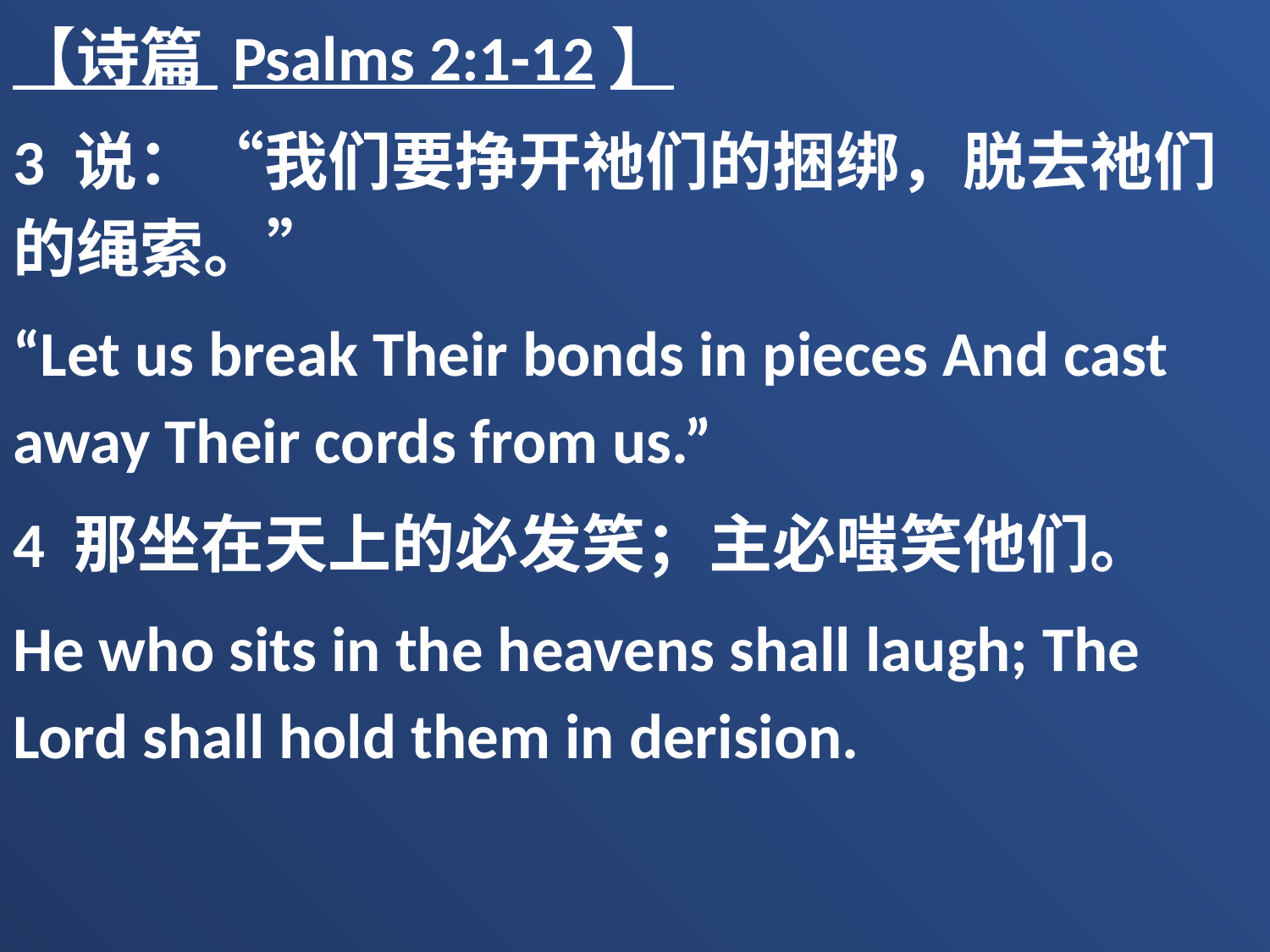

【诗篇 Psalms 2:1-12】
3 说：“我们要挣开祂们的捆绑，脱去祂们的绳索。”
“Let us break Their bonds in pieces And cast away Their cords from us.”
4 那坐在天上的必发笑；主必嗤笑他们。
He who sits in the heavens shall laugh; The Lord shall hold them in derision.